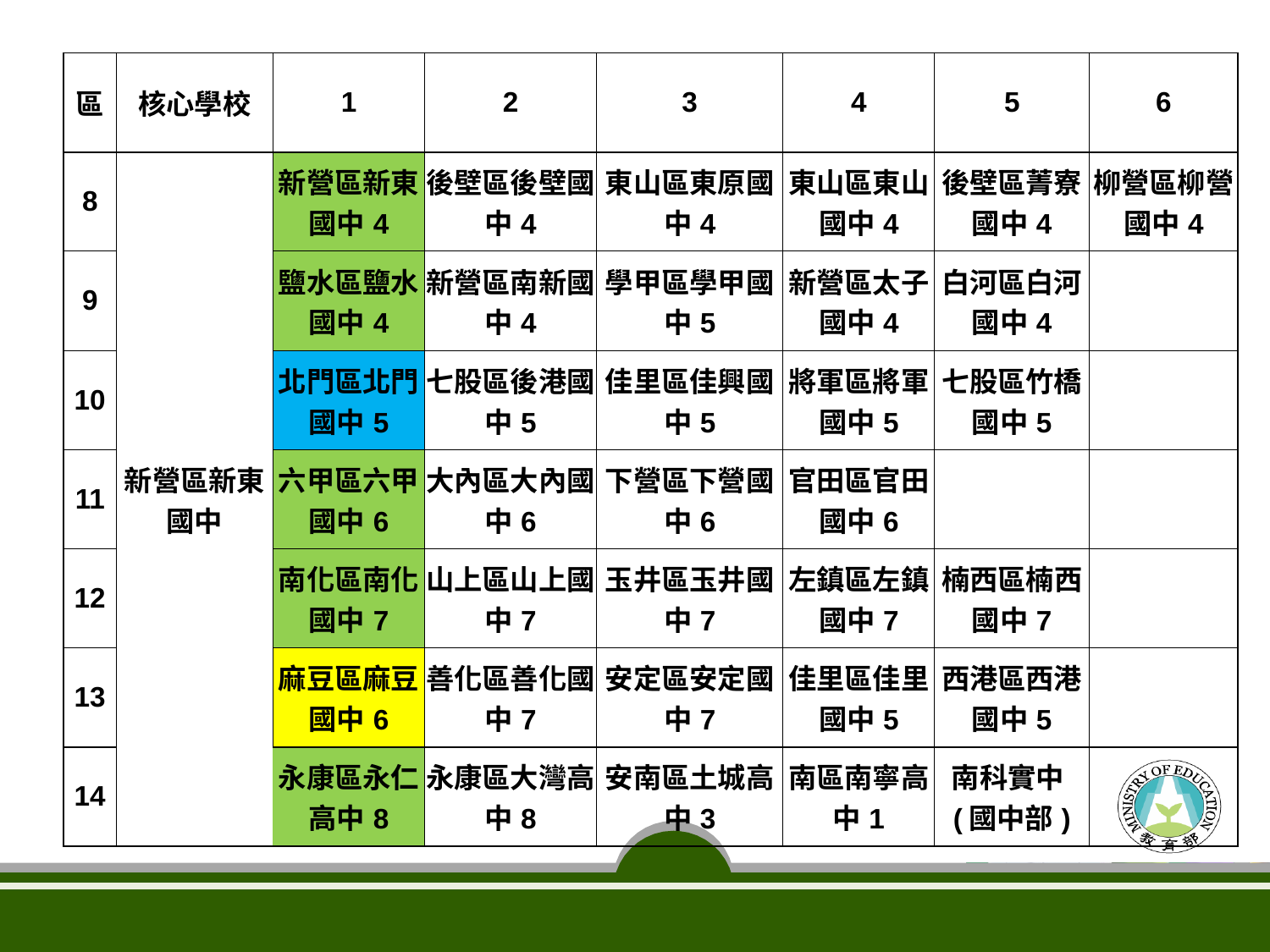

| 區 | 核心學校 | 1 | 2 | 3 | 4 | 5 | 6 |
| --- | --- | --- | --- | --- | --- | --- | --- |
| 8 | 新營區新東國中 | 新營區新東國中4 | 後壁區後壁國中4 | 東山區東原國中4 | 東山區東山國中4 | 後壁區菁寮國中4 | 柳營區柳營國中4 |
| 9 |  | 鹽水區鹽水國中4 | 新營區南新國中4 | 學甲區學甲國中5 | 新營區太子國中4 | 白河區白河國中4 |  |
| 10 |  | 北門區北門國中5 | 七股區後港國中5 | 佳里區佳興國中5 | 將軍區將軍國中5 | 七股區竹橋國中5 |  |
| 11 |  | 六甲區六甲國中6 | 大內區大內國中6 | 下營區下營國中6 | 官田區官田國中6 |  |  |
| 12 |  | 南化區南化國中7 | 山上區山上國中7 | 玉井區玉井國中7 | 左鎮區左鎮國中7 | 楠西區楠西國中7 |  |
| 13 |  | 麻豆區麻豆國中6 | 善化區善化國中7 | 安定區安定國中7 | 佳里區佳里國中5 | 西港區西港國中5 |  |
| 14 |  | 永康區永仁高中8 | 永康區大灣高中8 | 安南區土城高中3 | 南區南寧高中1 | 南科實中(國中部) |  |